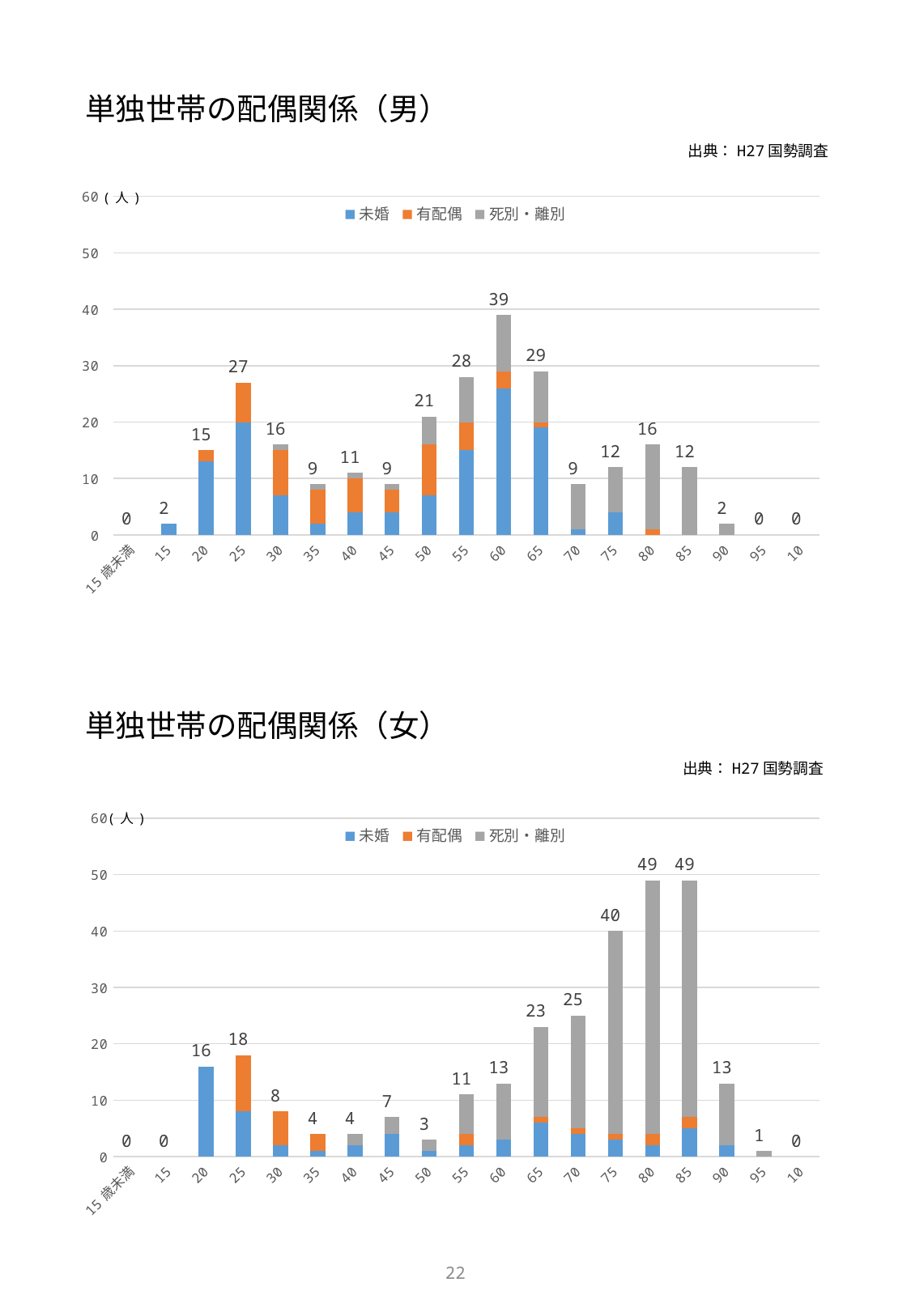

# 単独世帯の配偶関係（男）
出典：H27国勢調査

### Chart

| Category | 未婚 | 有配偶 | 死別・離別 | 計 |
|---|---|---|---|---|
| 15歳未満 | None | None | None | 0.0 |
| 15～19歳 | 2.0 | None | None | 2.0 |
| 20～24歳 | 13.0 | 2.0 | None | 15.0 |
| 25～29歳 | 20.0 | 7.0 | None | 27.0 |
| 30～34歳 | 7.0 | 8.0 | 1.0 | 16.0 |
| 35～39歳 | 2.0 | 6.0 | 1.0 | 9.0 |
| 40～44歳 | 4.0 | 6.0 | 1.0 | 11.0 |
| 45～49歳 | 4.0 | 4.0 | 1.0 | 9.0 |
| 50～54歳 | 7.0 | 9.0 | 5.0 | 21.0 |
| 55～59歳 | 15.0 | 5.0 | 8.0 | 28.0 |
| 60～64歳 | 26.0 | 3.0 | 10.0 | 39.0 |
| 65～69歳 | 19.0 | 1.0 | 9.0 | 29.0 |
| 70～74歳 | 1.0 | None | 8.0 | 9.0 |
| 75～79歳 | 4.0 | None | 8.0 | 12.0 |
| 80～84歳 | None | 1.0 | 15.0 | 16.0 |
| 85～89歳 | None | None | 12.0 | 12.0 |
| 90～94歳 | None | None | 2.0 | 2.0 |
| 95～99歳 | None | None | None | 0.0 |
| 100歳以上 | None | None | None | 0.0 |
単独世帯の配偶関係（女）
出典：H27国勢調査

### Chart

| Category | 未婚 | 有配偶 | 死別・離別 | 計 |
|---|---|---|---|---|
| 15歳未満 | None | None | None | 0.0 |
| 15～19歳 | None | None | None | 0.0 |
| 20～24歳 | 16.0 | None | None | 16.0 |
| 25～29歳 | 8.0 | 10.0 | None | 18.0 |
| 30～34歳 | 2.0 | 6.0 | None | 8.0 |
| 35～39歳 | 1.0 | 3.0 | None | 4.0 |
| 40～44歳 | 2.0 | None | 2.0 | 4.0 |
| 45～49歳 | 4.0 | None | 3.0 | 7.0 |
| 50～54歳 | 1.0 | None | 2.0 | 3.0 |
| 55～59歳 | 2.0 | 2.0 | 7.0 | 11.0 |
| 60～64歳 | 3.0 | None | 10.0 | 13.0 |
| 65～69歳 | 6.0 | 1.0 | 16.0 | 23.0 |
| 70～74歳 | 4.0 | 1.0 | 20.0 | 25.0 |
| 75～79歳 | 3.0 | 1.0 | 36.0 | 40.0 |
| 80～84歳 | 2.0 | 2.0 | 45.0 | 49.0 |
| 85～89歳 | 5.0 | 2.0 | 42.0 | 49.0 |
| 90～94歳 | 2.0 | None | 11.0 | 13.0 |
| 95～99歳 | None | None | 1.0 | 1.0 |
| 100歳以上 | None | None | None | 0.0 |
22